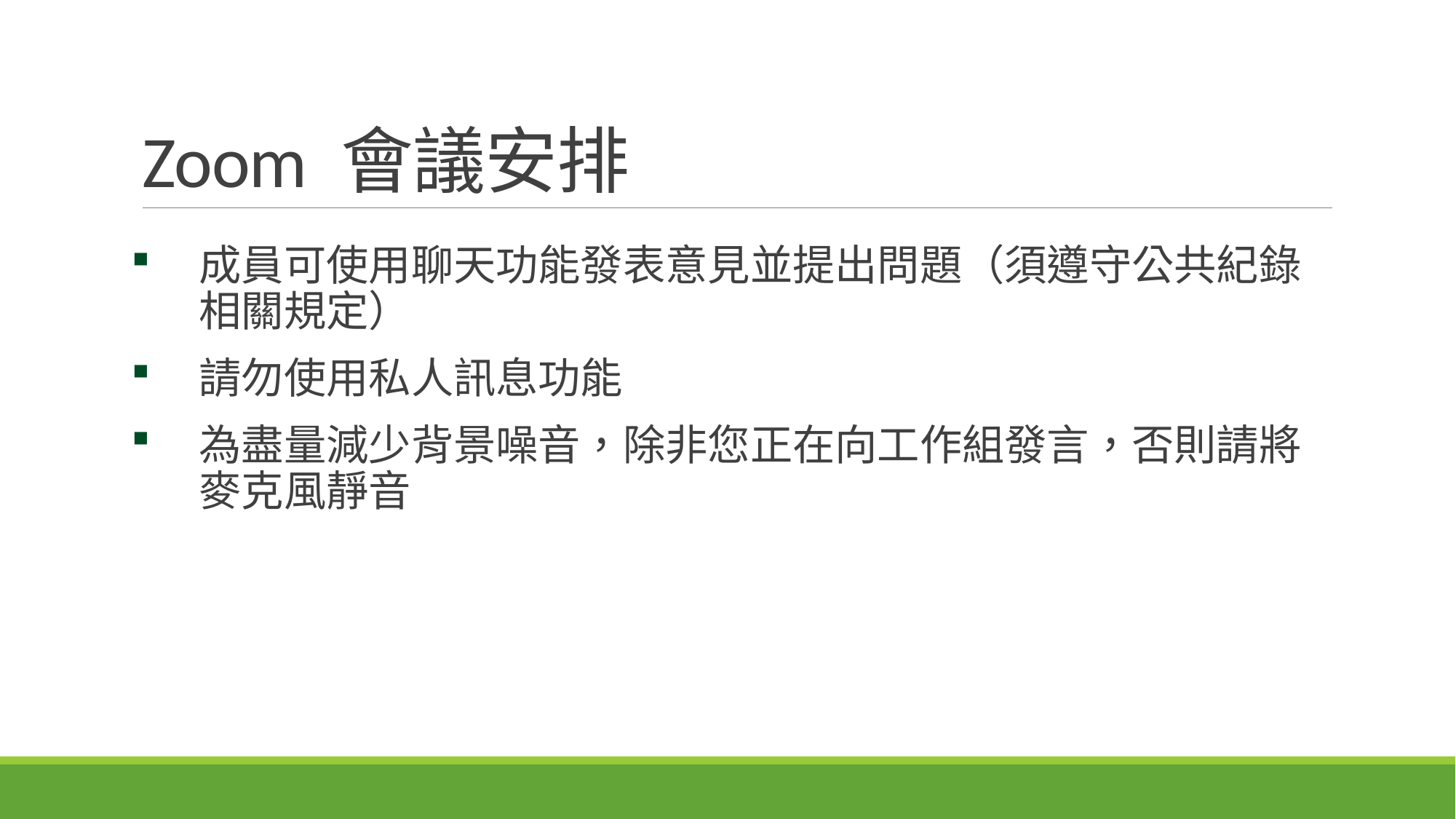

# Zoom 會議安排
成員可使用聊天功能發表意見並提出問題（須遵守公共紀錄相關規定）
請勿使用私人訊息功能
為盡量減少背景噪音，除非您正在向工作組發言，否則請將麥克風靜音